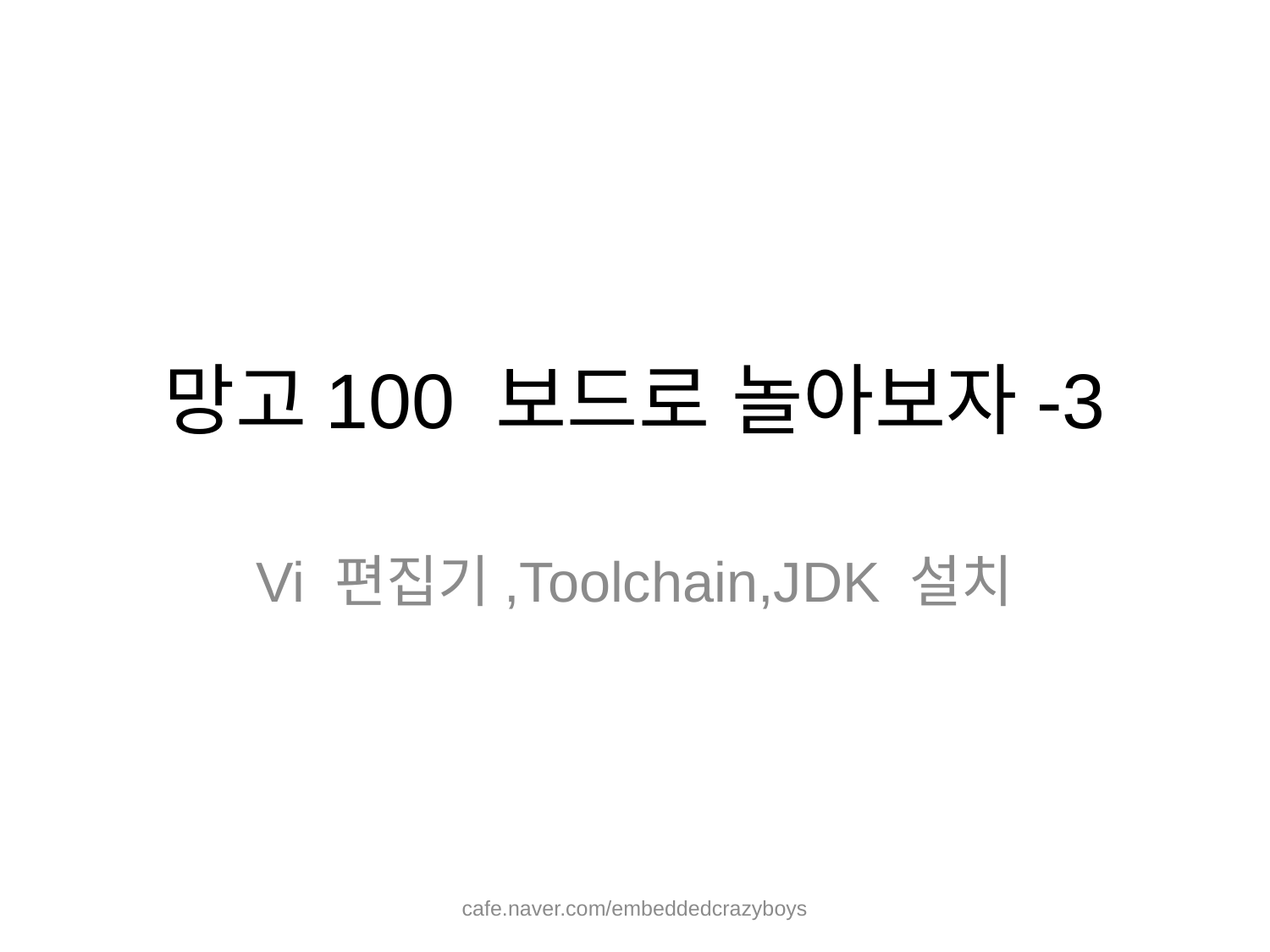

# 망고100 보드로 놀아보자-3
Vi 편집기,Toolchain,JDK 설치
cafe.naver.com/embeddedcrazyboys